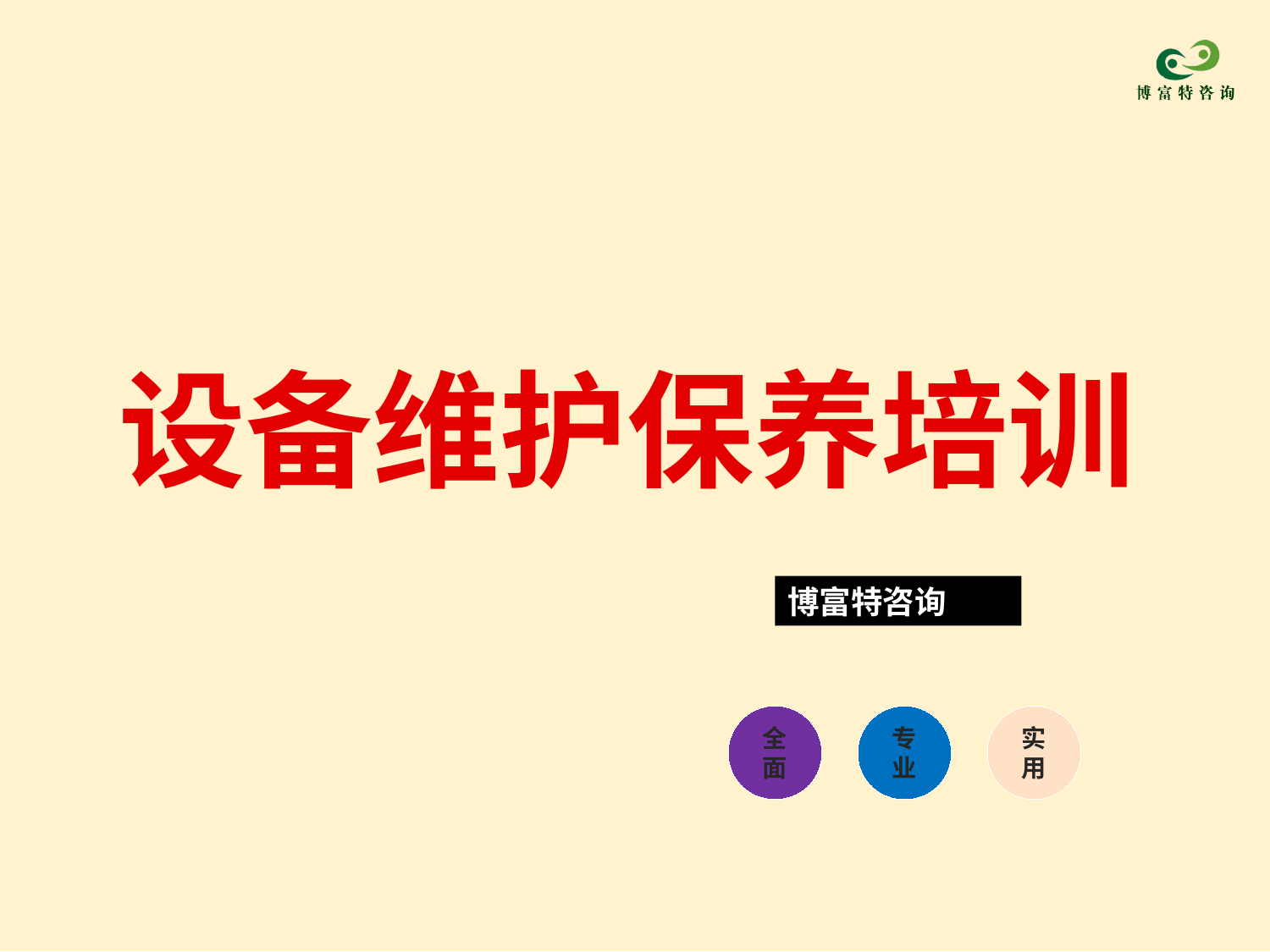

# 设备维护保养培训
博富特咨询
全面
实用
专业
1